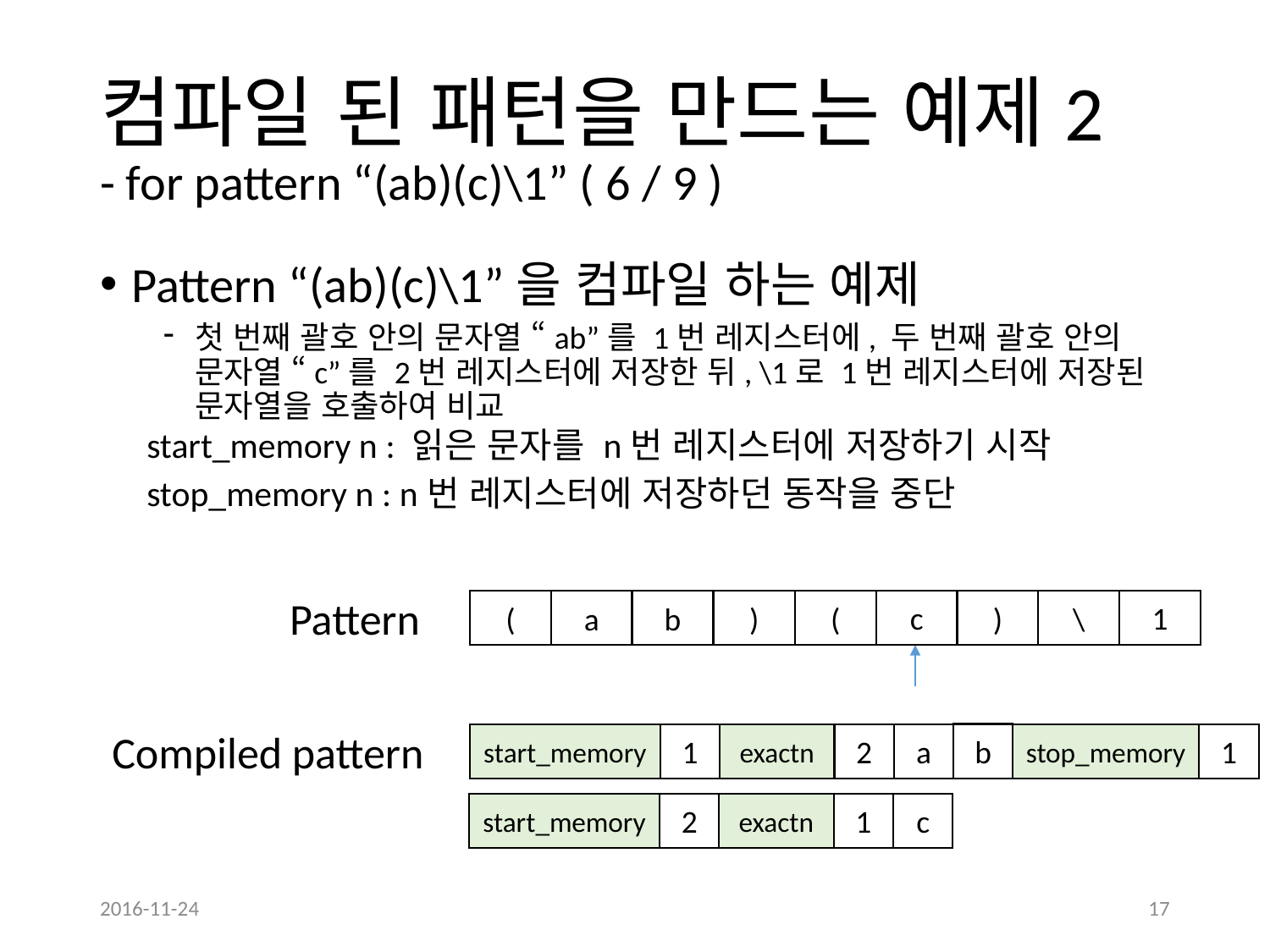

# 컴파일 된 패턴을 만드는 예제2 - for pattern “(ab)(c)\1” ( 6 / 9 )
Pattern “(ab)(c)\1”을 컴파일 하는 예제
첫 번째 괄호 안의 문자열 “ab”를 1번 레지스터에, 두 번째 괄호 안의 문자열 “c”를 2번 레지스터에 저장한 뒤, \1로 1번 레지스터에 저장된 문자열을 호출하여 비교
start_memory n : 읽은 문자를 n번 레지스터에 저장하기 시작
stop_memory n : n번 레지스터에 저장하던 동작을 중단
Pattern
c
1
(
a
b
)
\
(
)
Compiled pattern
b
start_memory
1
exactn
2
a
stop_memory
1
start_memory
2
exactn
1
c
2016-11-24
17